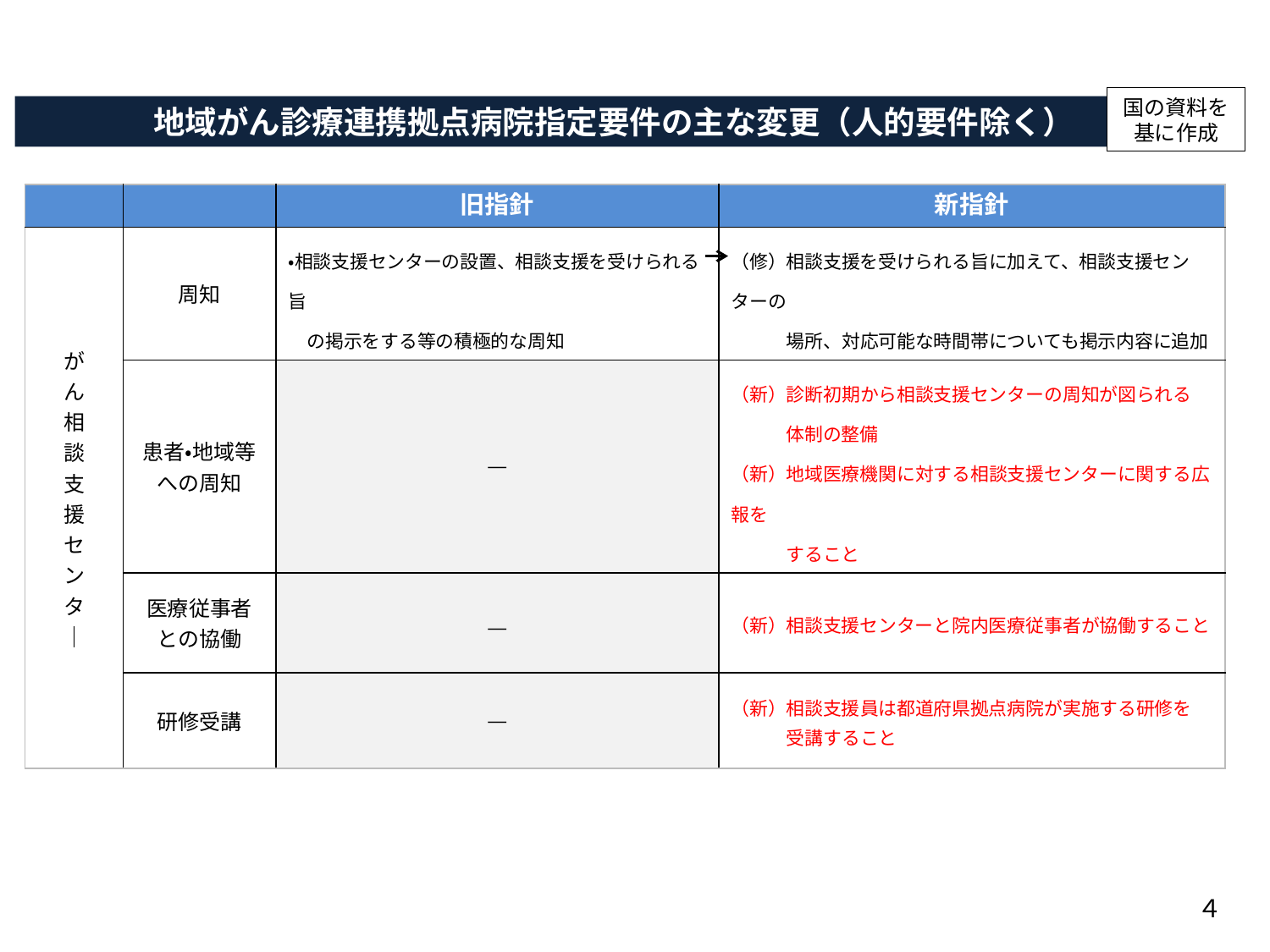

国の資料を
基に作成
地域がん診療連携拠点病院指定要件の主な変更（人的要件除く）
|  |  | 旧指針 | 新指針 |
| --- | --- | --- | --- |
| が ん 相 談 支 援 セ ン タ ｜ | 周知 | ・相談支援センターの設置、相談支援を受けられる旨　 　の掲示をする等の積極的な周知 | （修）相談支援を受けられる旨に加えて、相談支援センターの　 　　　場所、対応可能な時間帯についても掲示内容に追加 |
|  | 患者・地域等への周知 | ― | （新）診断初期から相談支援センターの周知が図られる 　　　体制の整備 （新）地域医療機関に対する相談支援センターに関する広報を 　　　すること |
|  | 医療従事者 との協働 | ― | （新）相談支援センターと院内医療従事者が協働すること |
|  | 研修受講 | ― | （新）相談支援員は都道府県拠点病院が実施する研修を 　　　受講すること |
４